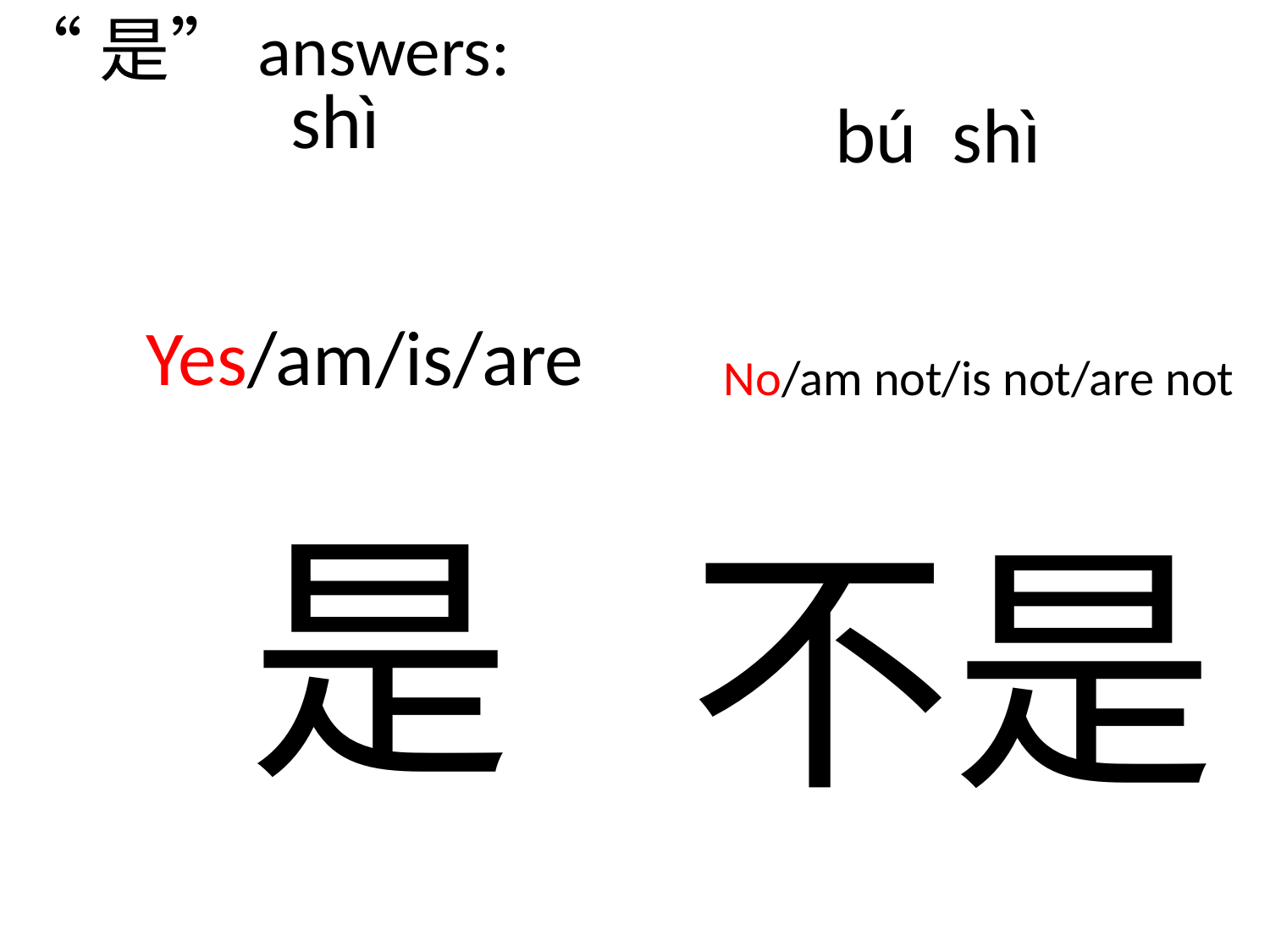

“是”answers:
# shì
bú  shì
Yes/am/is/are
No/am not/is not/are not
是
不是